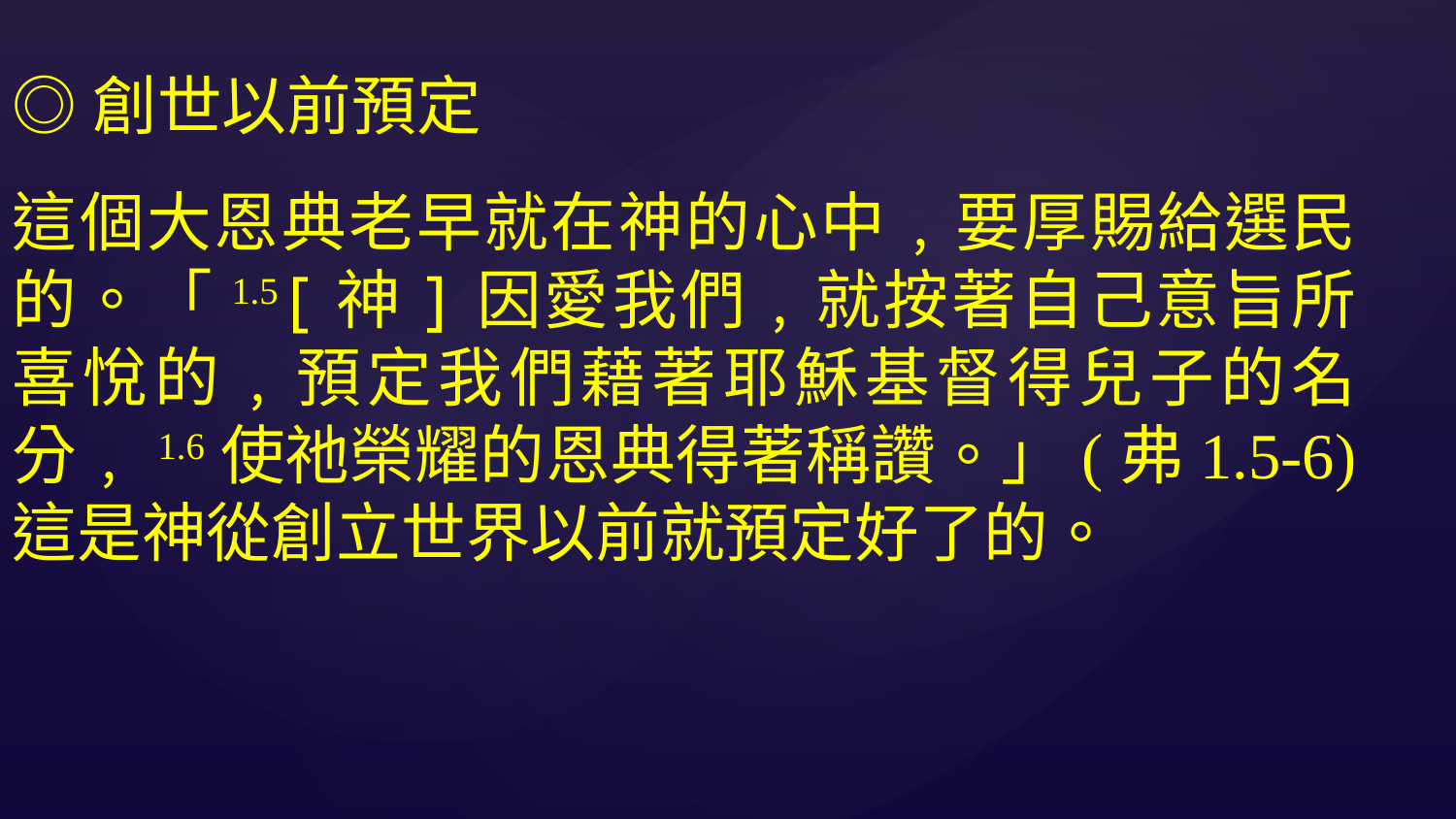

◎創世以前預定

這個大恩典老早就在神的心中﹐要厚賜給選民的。「1.5[神]因愛我們﹐就按著自己意旨所喜悅的﹐預定我們藉著耶穌基督得兒子的名分﹐1.6使祂榮耀的恩典得著稱讚。」(弗1.5-6) 這是神從創立世界以前就預定好了的。